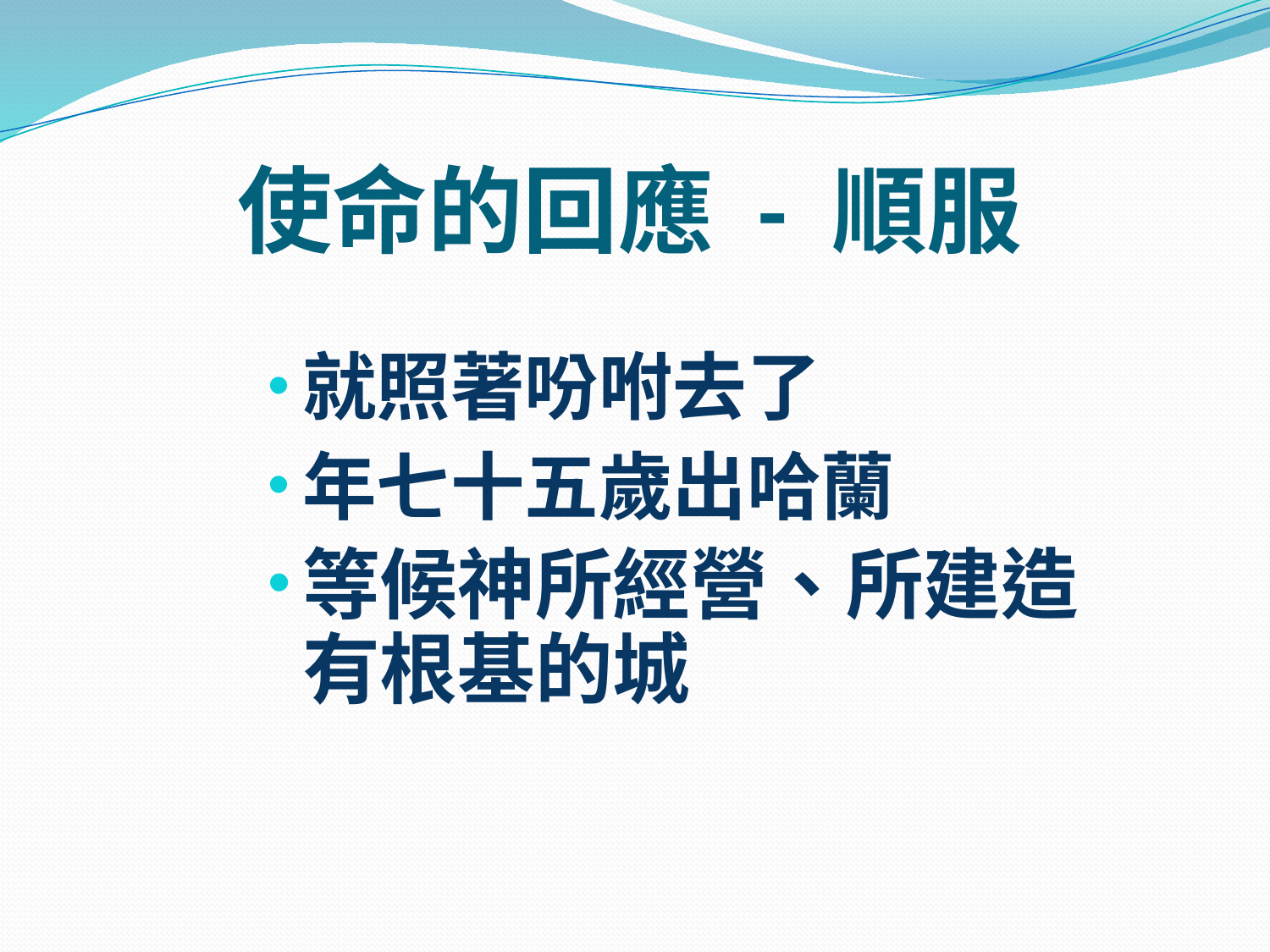

# 使命的回應 - 順服
就照著吩咐去了
年七十五歲出哈蘭
等候神所經營、所建造有根基的城